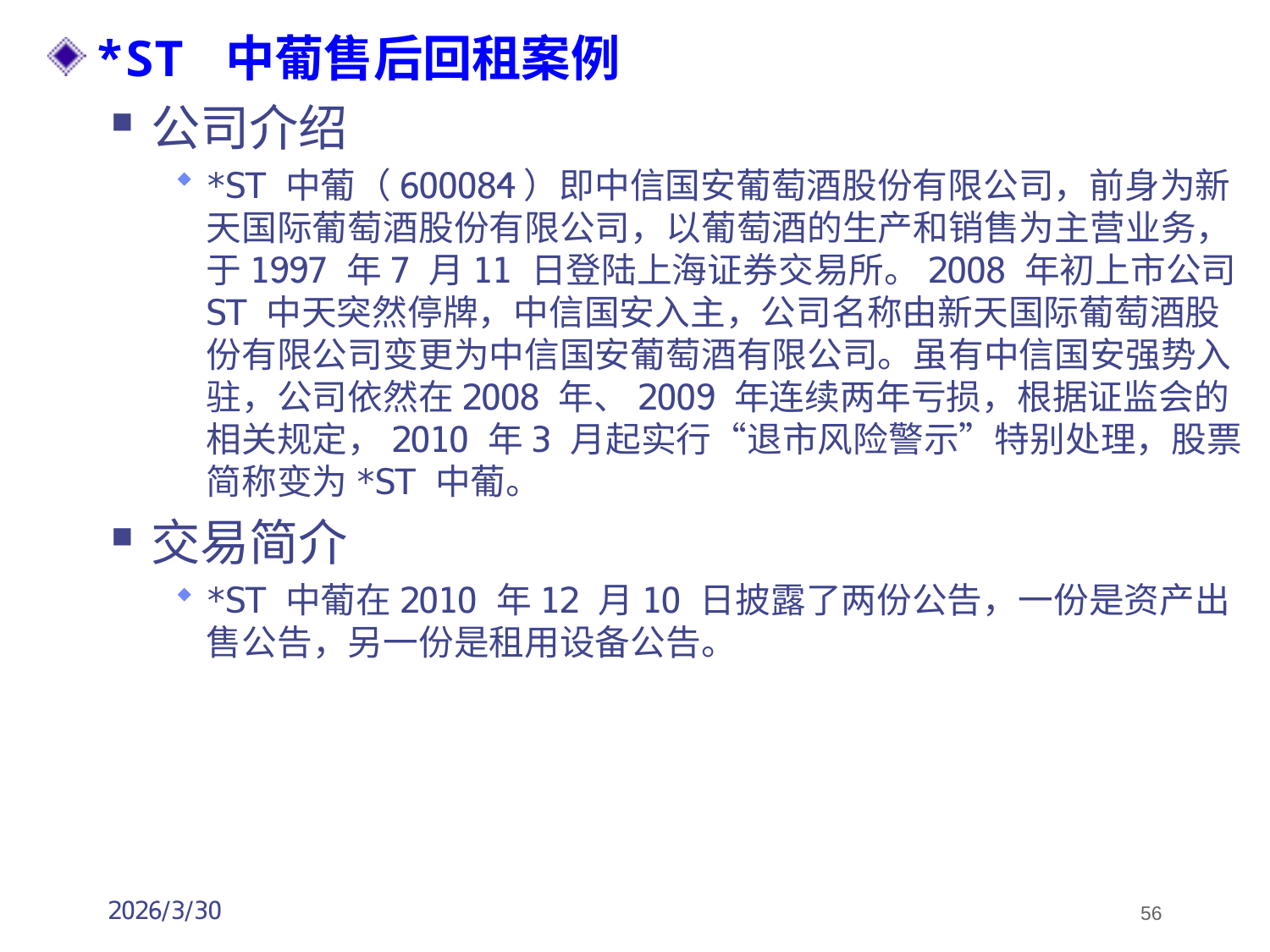

*ST 中葡售后回租案例
公司介绍
*ST 中葡（600084）即中信国安葡萄酒股份有限公司，前身为新天国际葡萄酒股份有限公司，以葡萄酒的生产和销售为主营业务，于1997 年7 月11 日登陆上海证券交易所。2008 年初上市公司ST 中天突然停牌，中信国安入主，公司名称由新天国际葡萄酒股份有限公司变更为中信国安葡萄酒有限公司。虽有中信国安强势入驻，公司依然在2008 年、2009 年连续两年亏损，根据证监会的相关规定，2010 年3 月起实行“退市风险警示”特别处理，股票简称变为*ST 中葡。
交易简介
*ST 中葡在2010 年12 月10 日披露了两份公告，一份是资产出售公告，另一份是租用设备公告。
2026/3/30
56